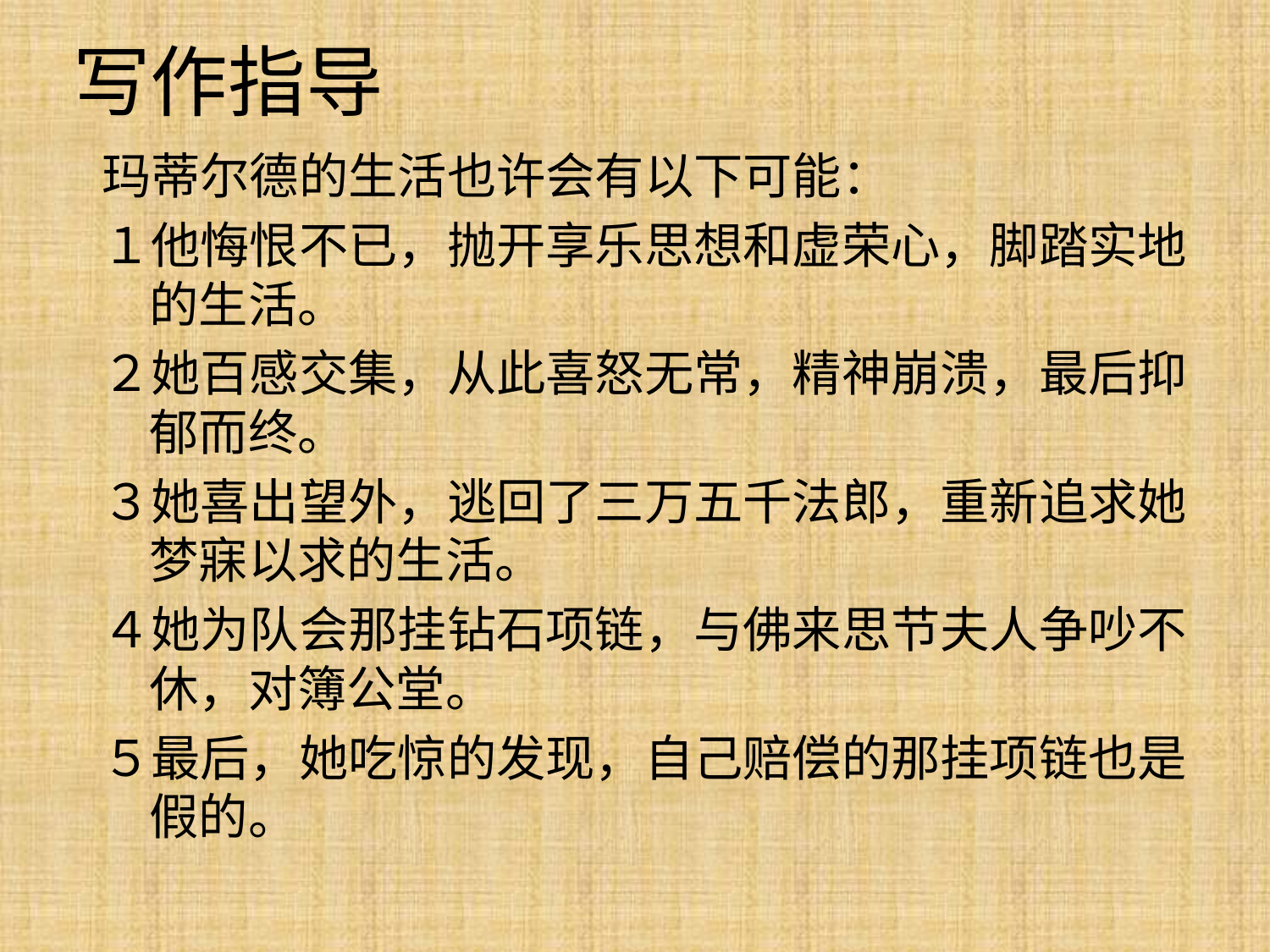

# 写作指导
玛蒂尔德的生活也许会有以下可能：
１他悔恨不已，抛开享乐思想和虚荣心，脚踏实地的生活。
２她百感交集，从此喜怒无常，精神崩溃，最后抑郁而终。
３她喜出望外，逃回了三万五千法郎，重新追求她梦寐以求的生活。
４她为队会那挂钻石项链，与佛来思节夫人争吵不休，对簿公堂。
５最后，她吃惊的发现，自己赔偿的那挂项链也是假的。